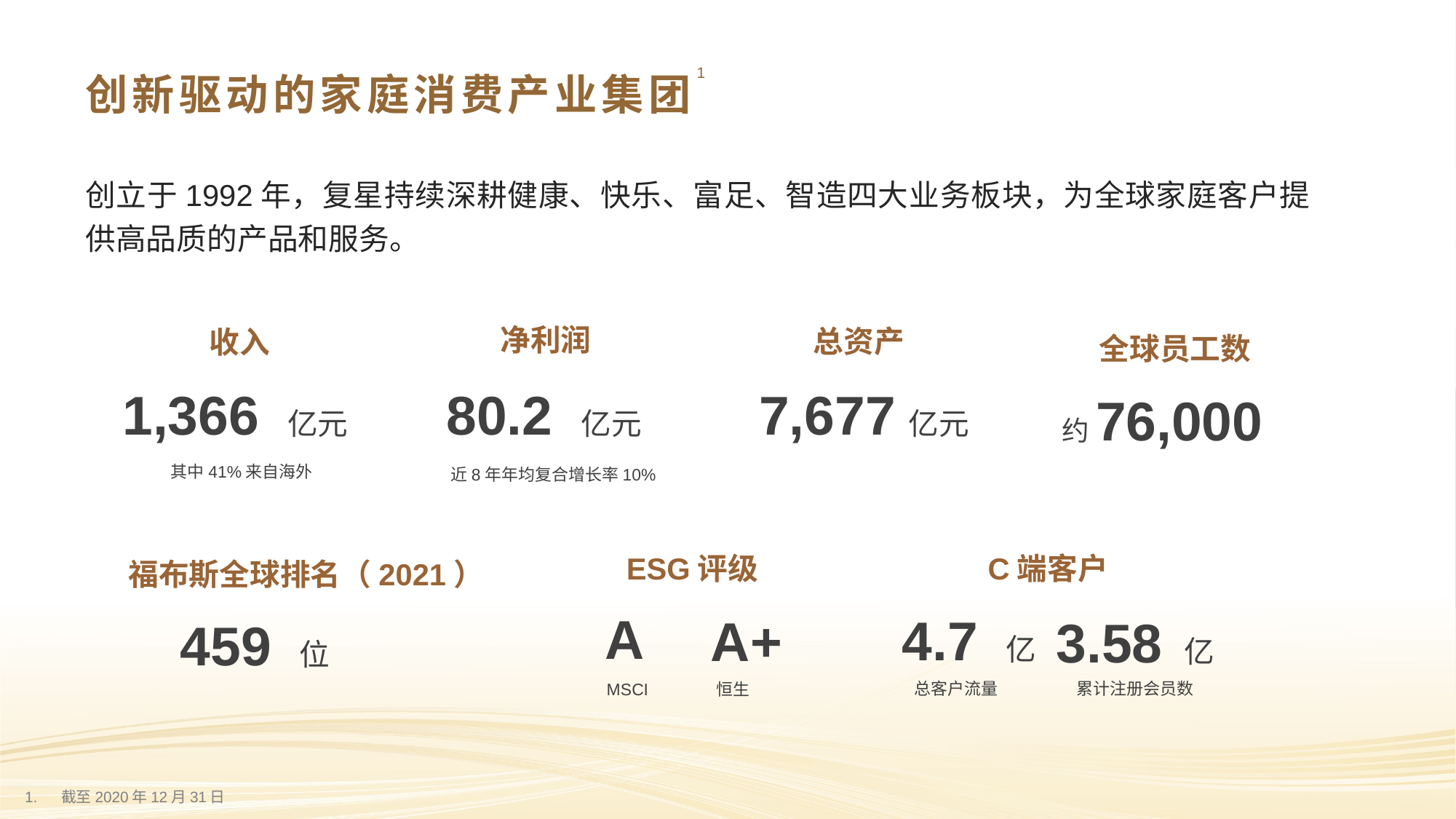

1
创新驱动的家庭消费产业集团
创立于1992年，复星持续深耕健康、快乐、富足、智造四大业务板块，为全球家庭客户提供高品质的产品和服务。
净利润
80.2 亿元
近8年年均复合增长率10%
总资产
   7,677亿元
收入
1,366 亿元
其中41%来自海外
全球员工数
约76,000
ESG评级
A
A+
MSCI
恒生
C端客户
4.7 亿
3.58 亿
总客户流量
累计注册会员数
福布斯全球排名（2021）
   459 位
截至2020年12月31日